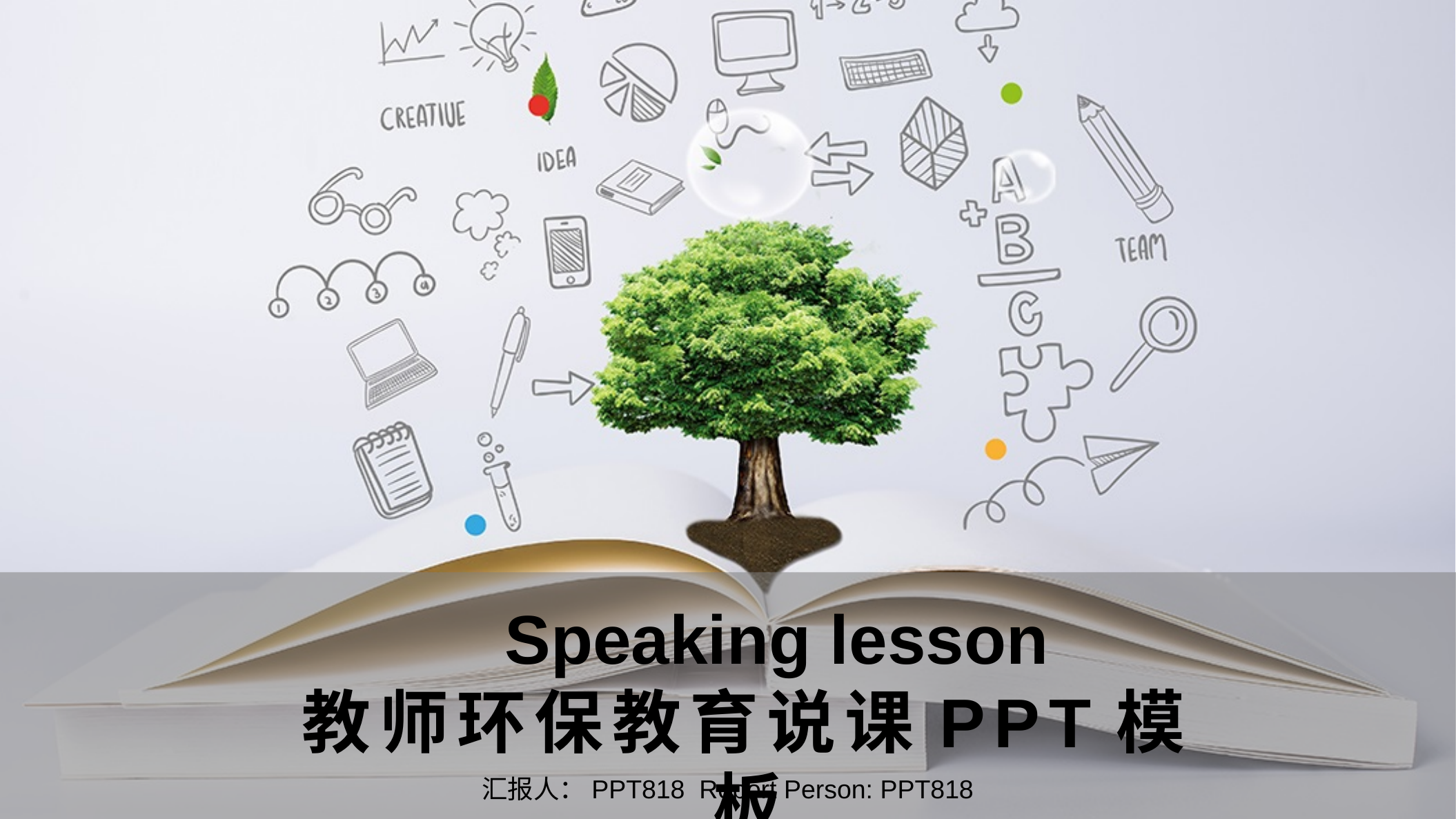

Speaking lesson
教师环保教育说课PPT模板
汇报人：PPT818  Report Person: PPT818